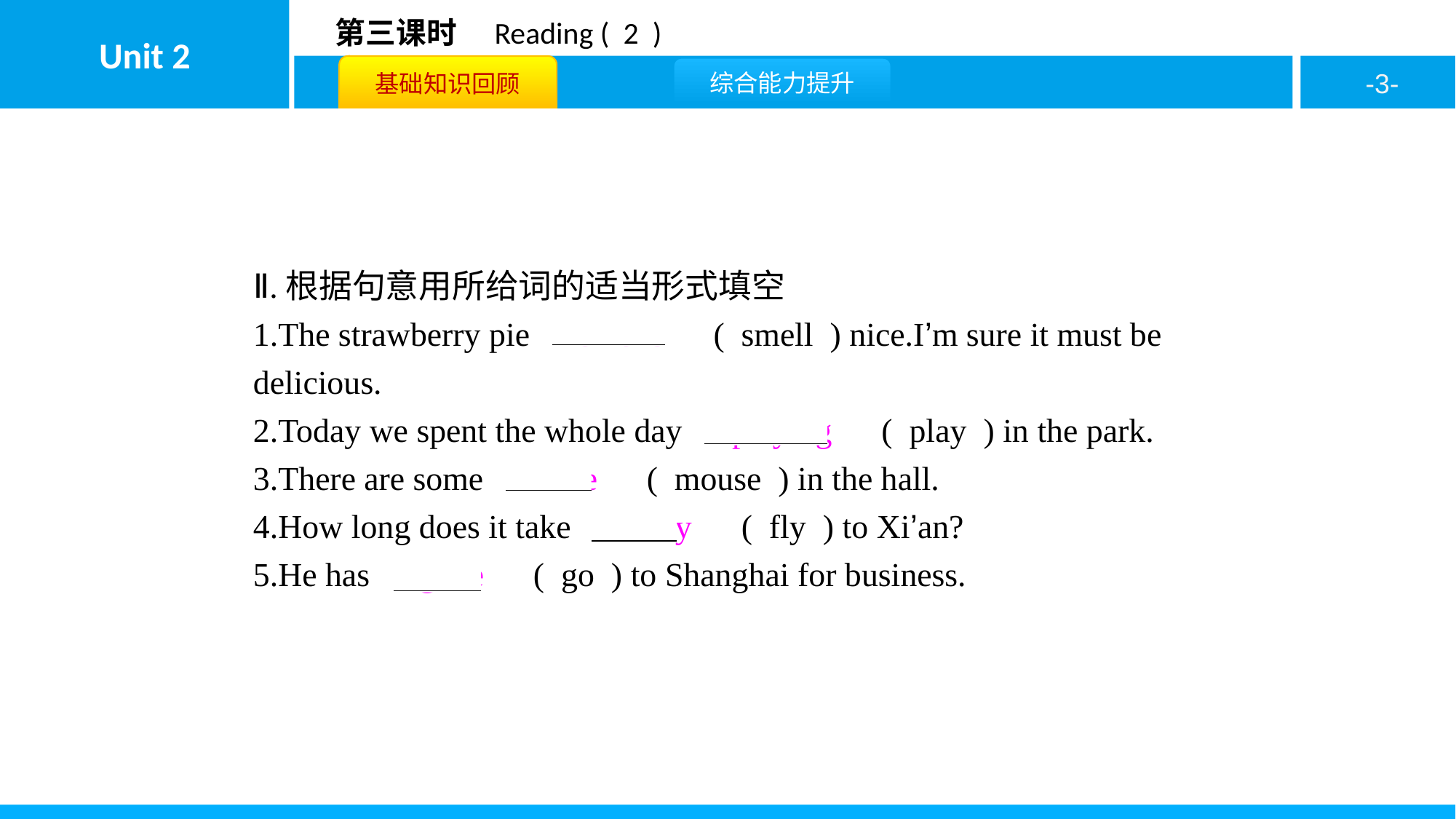

Ⅱ.根据句意用所给词的适当形式填空
1.The strawberry pie　smells　(  smell  ) nice.I’m sure it must be delicious.
2.Today we spent the whole day　playing　(  play  ) in the park.
3.There are some　mice　(  mouse  ) in the hall.
4.How long does it take　to fly　(  fly  ) to Xi’an?
5.He has　gone　(  go  ) to Shanghai for business.